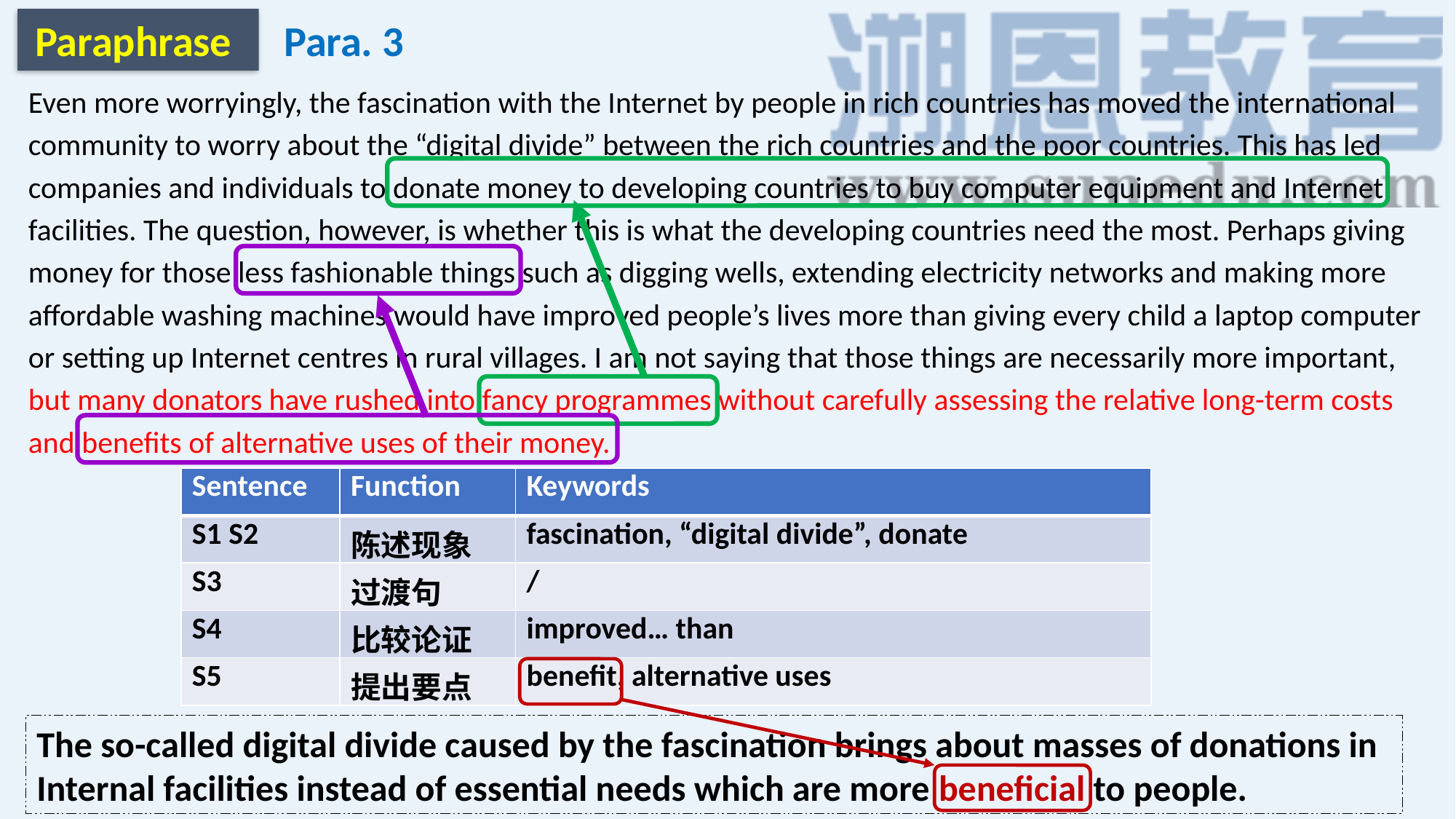

Paraphrase
Para. 3
Even more worryingly, the fascination with the Internet by people in rich countries has moved the international community to worry about the “digital divide” between the rich countries and the poor countries. This has led companies and individuals to donate money to developing countries to buy computer equipment and Internet facilities. The question, however, is whether this is what the developing countries need the most. Perhaps giving money for those less fashionable things such as digging wells, extending electricity networks and making more affordable washing machines would have improved people’s lives more than giving every child a laptop computer or setting up Internet centres in rural villages. I am not saying that those things are necessarily more important, but many donators have rushed into fancy programmes without carefully assessing the relative long-term costs and benefits of alternative uses of their money.

| Sentence | Function | Keywords |
| --- | --- | --- |
| S1 S2 | 陈述现象 | fascination, “digital divide”, donate |
| S3 | 过渡句 | / |
| S4 | 比较论证 | improved… than |
| S5 | 提出要点 | benefit, alternative uses |

The so-called digital divide caused by the fascination brings about masses of donations in Internal facilities instead of essential needs which are more beneficial to people.